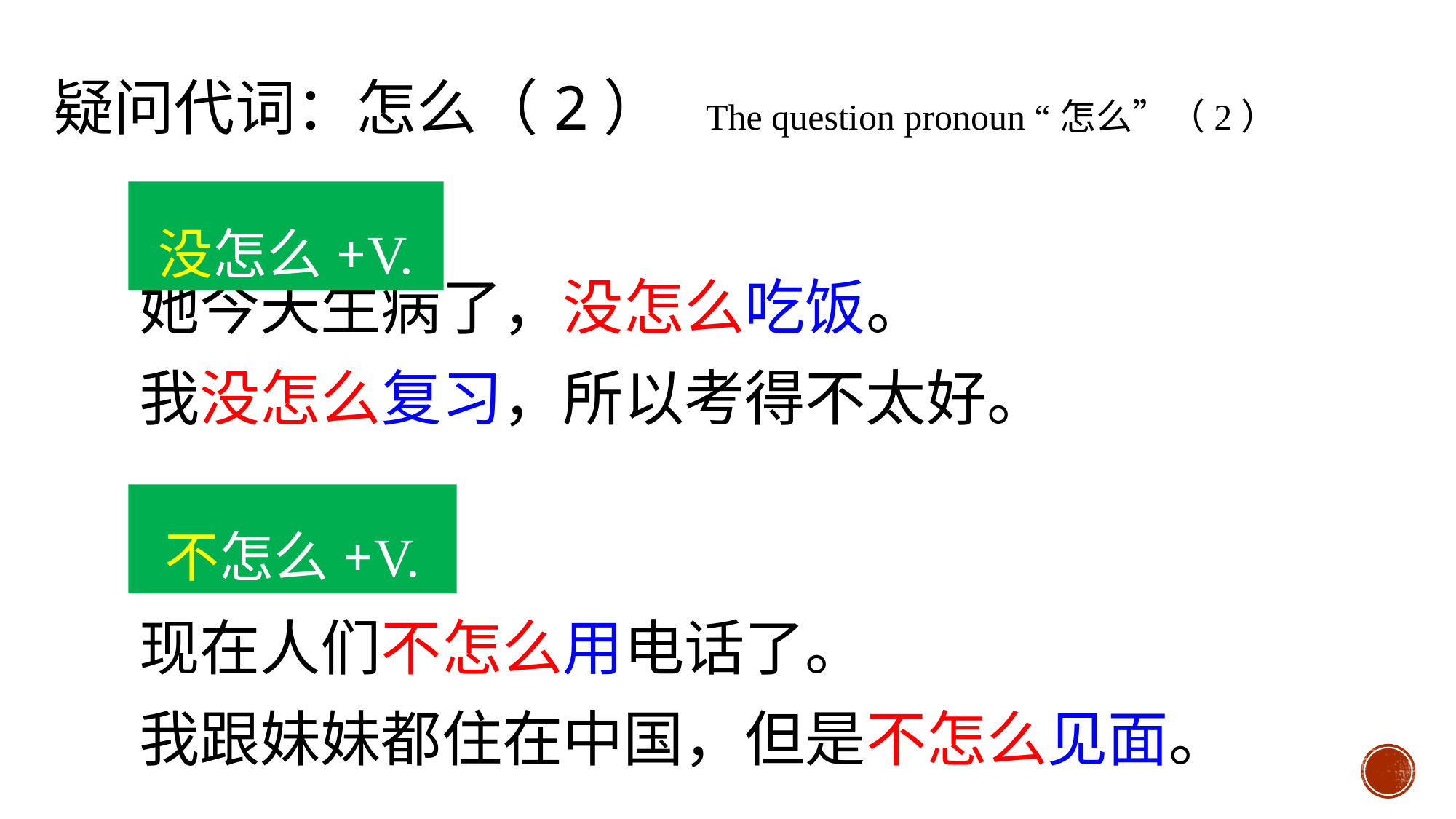

疑问代词：怎么（2）  The question pronoun “怎么”（2）
没怎么+V.

她今天生病了，没怎么吃饭。
我没怎么复习，所以考得不太好。

不怎么+V.
现在人们不怎么用电话了。
我跟妹妹都住在中国，但是不怎么见面。